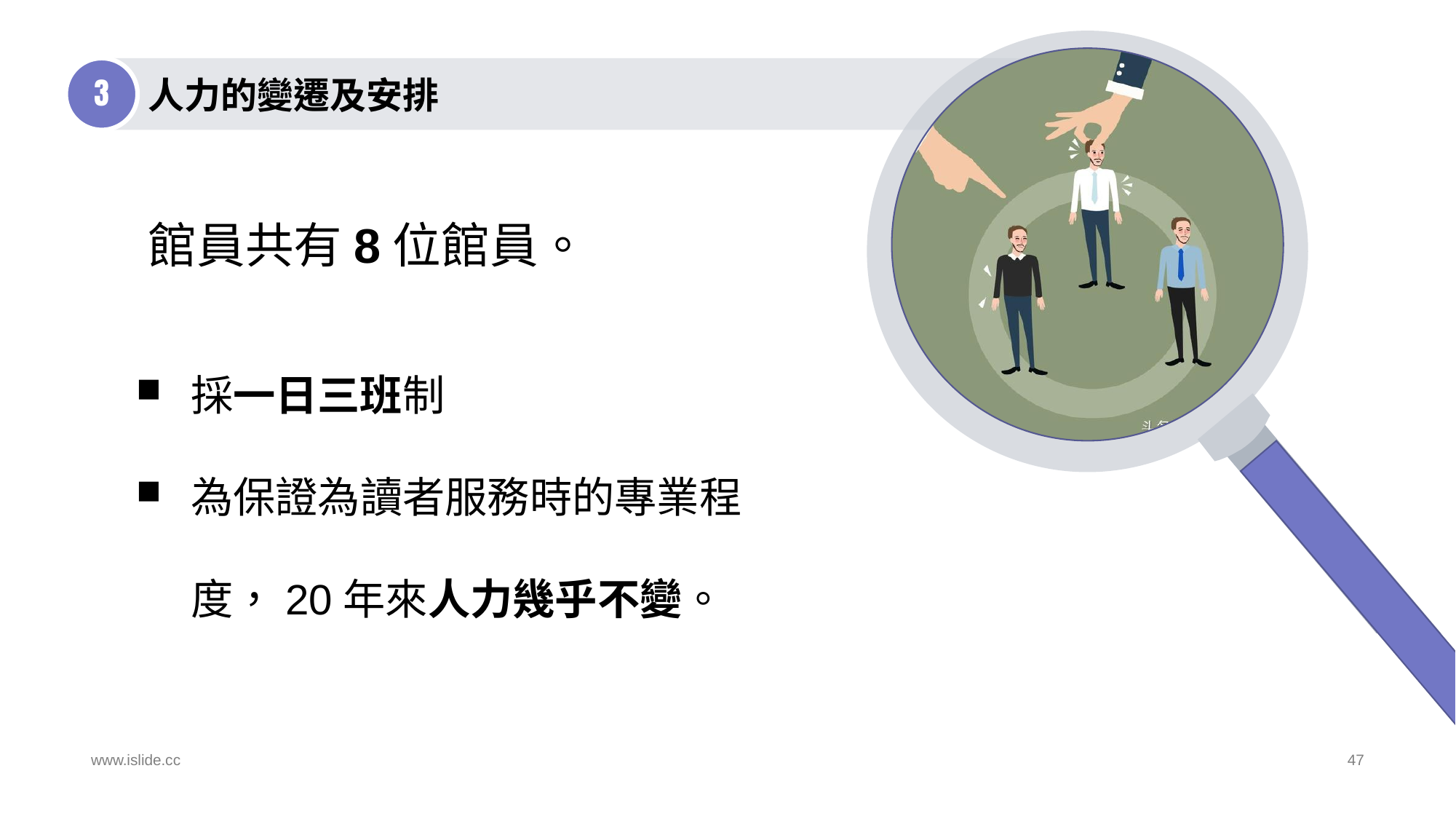

3

人力的變遷及安排

館員共有8位館員。
採一日三班制
為保證為讀者服務時的專業程度，20年來人力幾乎不變。

www.islide.cc
47